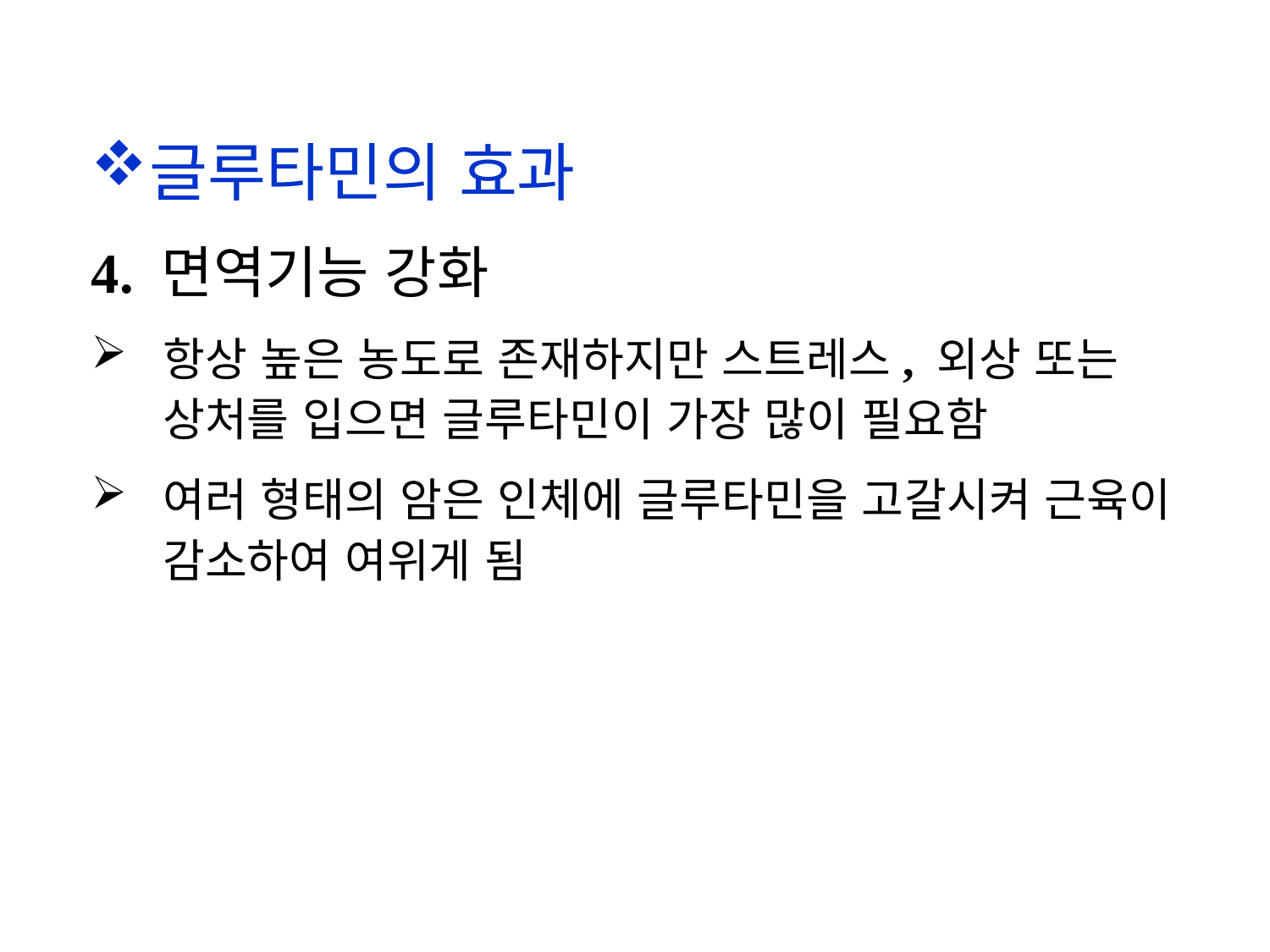

글루타민의 효과
4. 면역기능 강화
항상 높은 농도로 존재하지만 스트레스, 외상 또는 상처를 입으면 글루타민이 가장 많이 필요함
여러 형태의 암은 인체에 글루타민을 고갈시켜 근육이 감소하여 여위게 됨